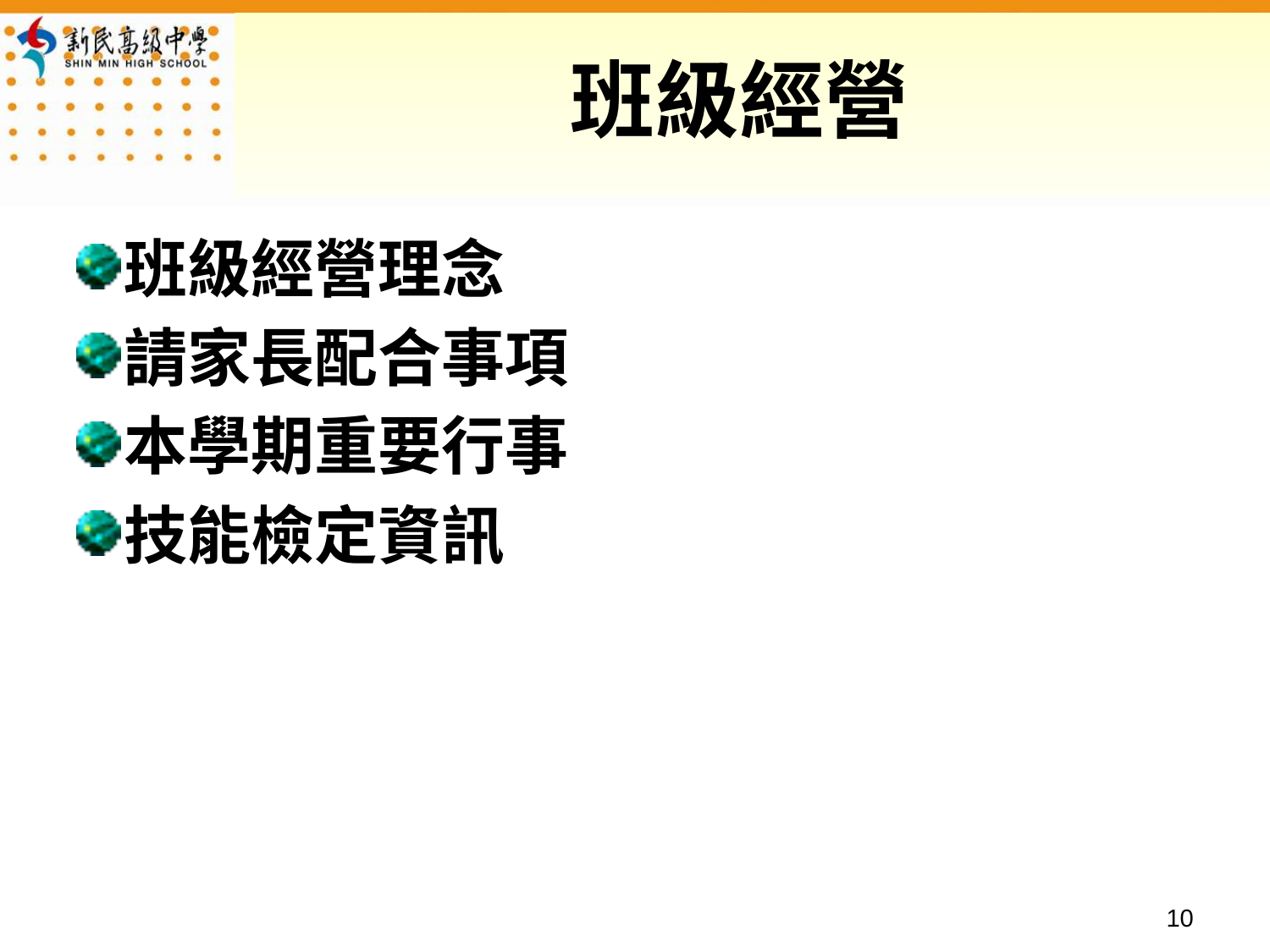

# 班級經營
班級經營理念
請家長配合事項
本學期重要行事
技能檢定資訊

10